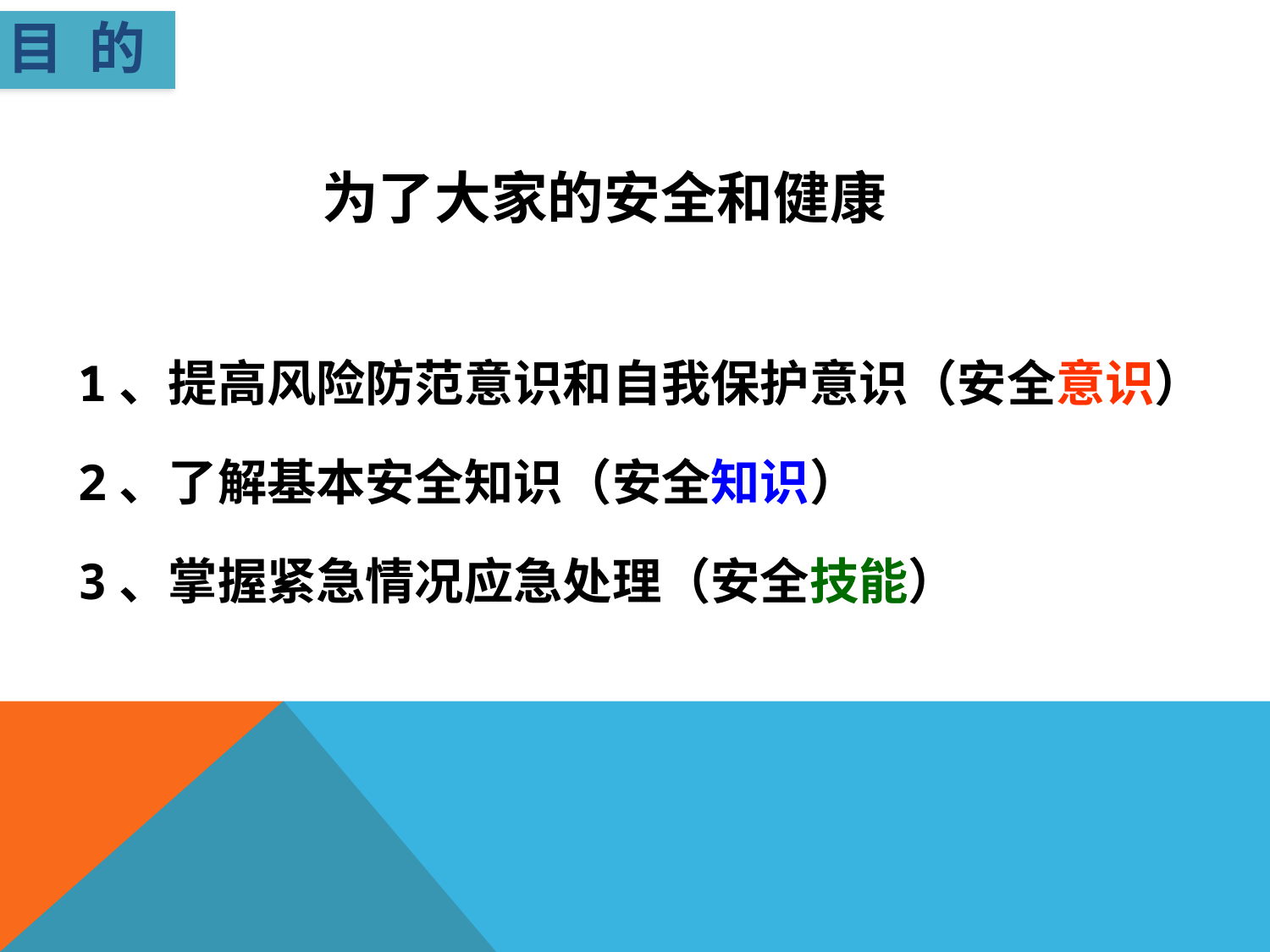

目  的

为了大家的安全和健康
1、提高风险防范意识和自我保护意识（安全意识）
2、了解基本安全知识（安全知识）
3、掌握紧急情况应急处理（安全技能）